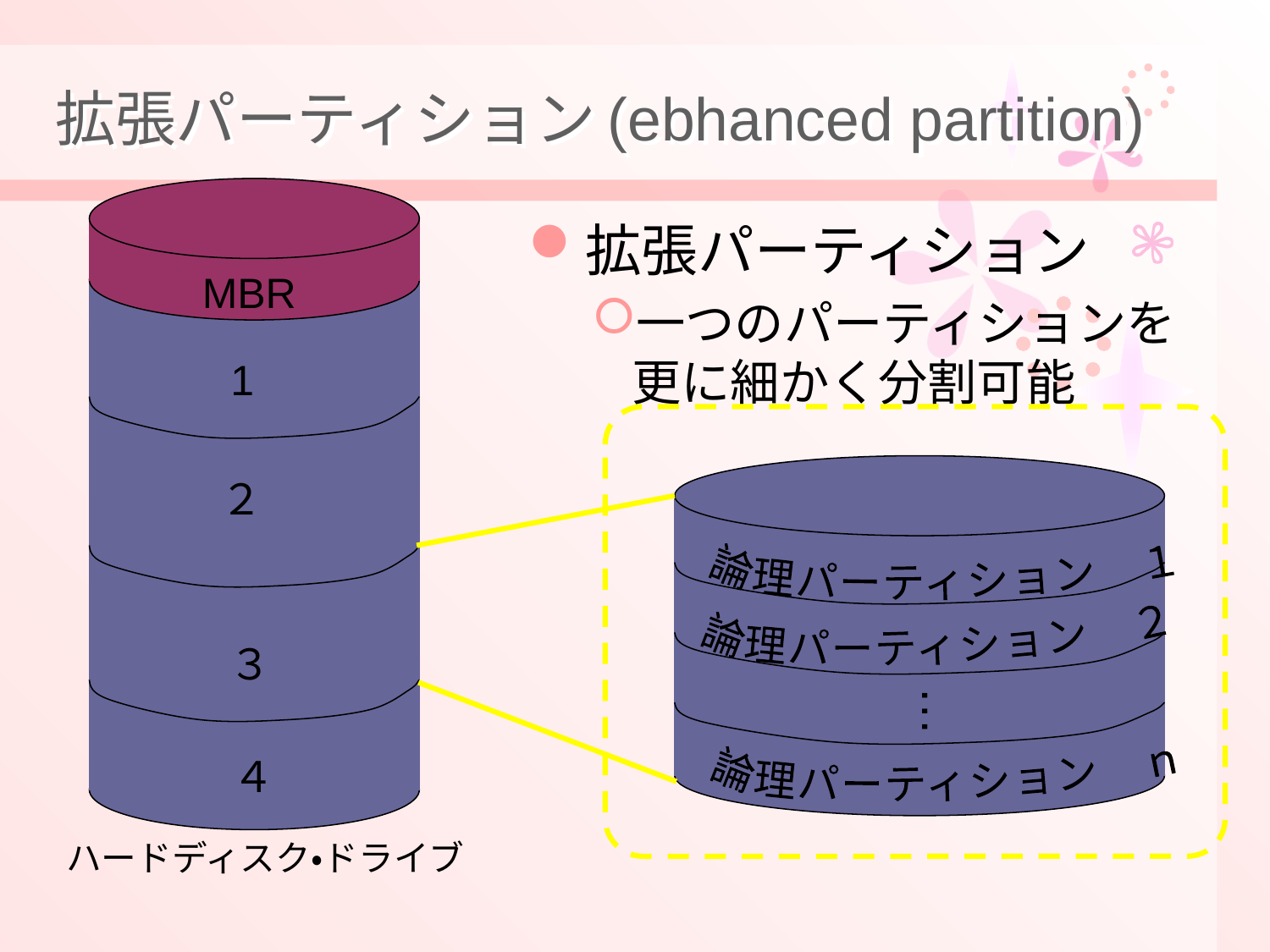

# 拡張パーティション(ebhanced partition)

MBR
1

２

３

　４

ハードディスク・ドライブ
拡張パーティション
一つのパーティションを更に細かく分割可能

論理パーティション　１

論理パーティション　２

…

論理パーティション　ｎ